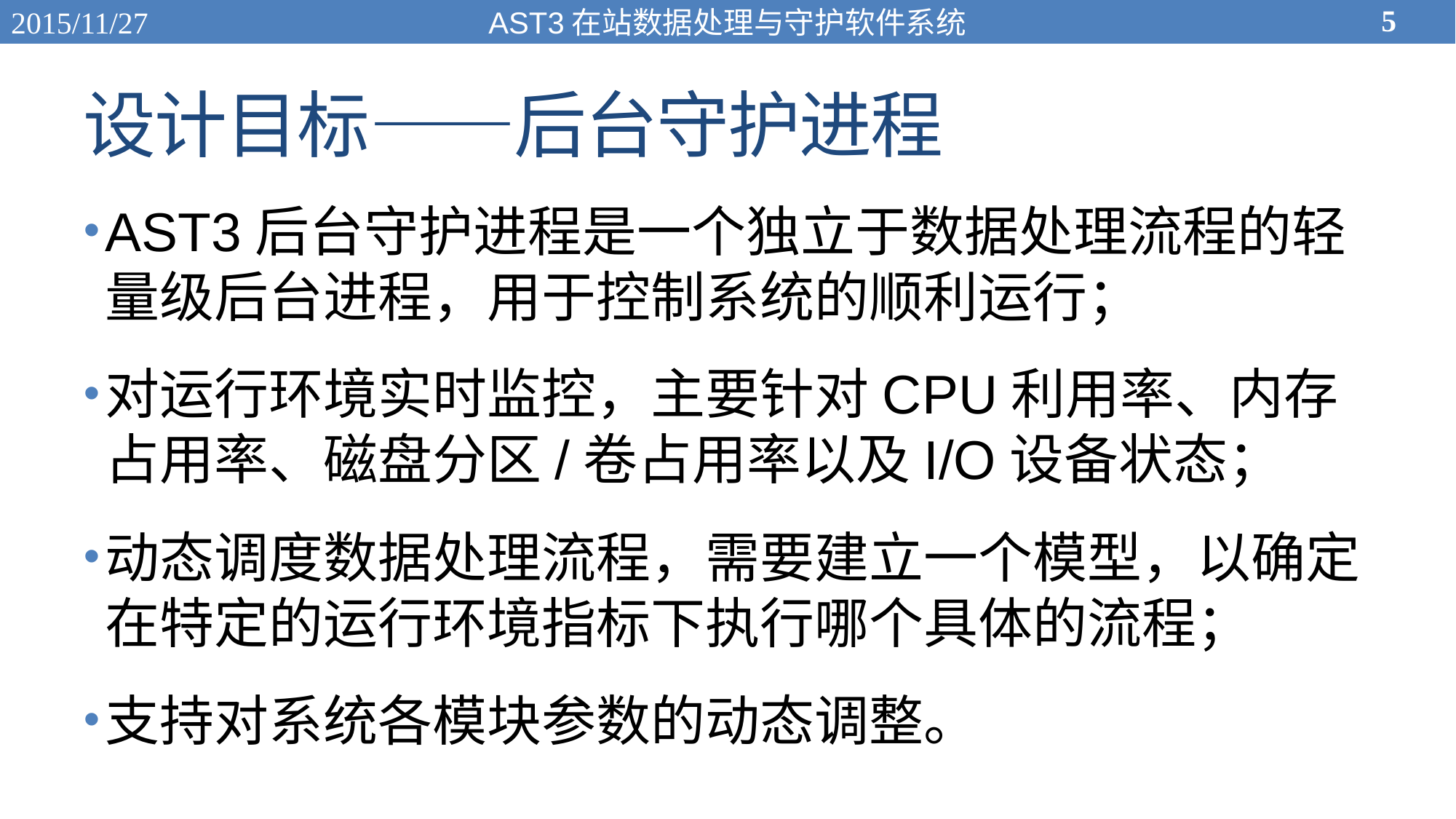

5
2015/11/27
AST3在站数据处理与守护软件系统
# 设计目标——后台守护进程
AST3后台守护进程是一个独立于数据处理流程的轻量级后台进程，用于控制系统的顺利运行；

对运行环境实时监控，主要针对CPU利用率、内存占用率、磁盘分区/卷占用率以及I/O设备状态；

动态调度数据处理流程，需要建立一个模型，以确定在特定的运行环境指标下执行哪个具体的流程；

支持对系统各模块参数的动态调整。